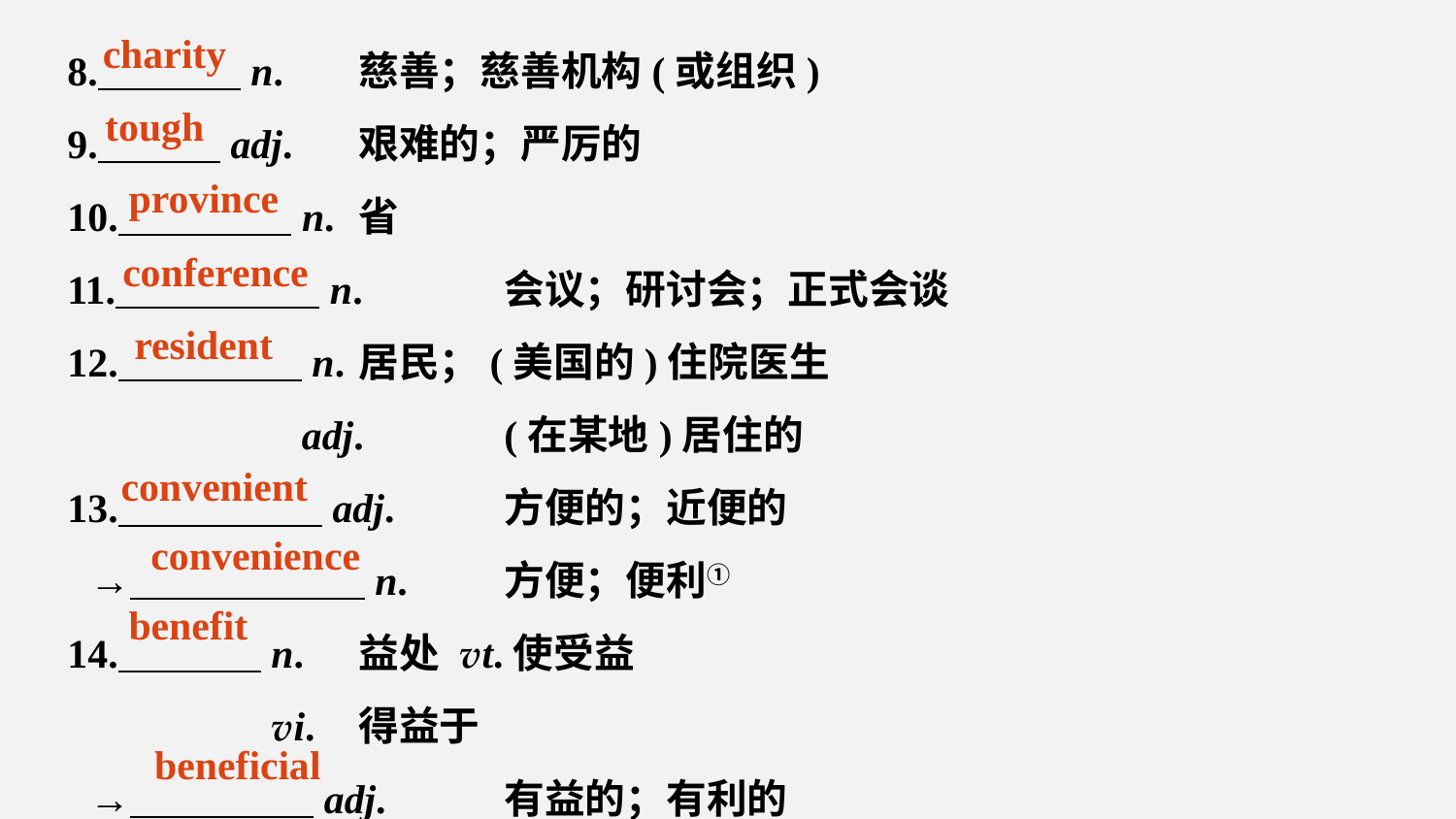

8.               n.	慈善；慈善机构(或组织)
9.             adj.	艰难的；严厉的
10.                  n.	省
11.                     n.	会议；研讨会；正式会谈
12.                   n.	居民；(美国的)住院医生
                       adj.	(在某地)居住的
13.                     adj.	方便的；近便的
  →                        n.	方便；便利①
14.               n.	益处 vt.使受益
                    vi.	得益于
  →                   adj.	有益的；有利的
charity
tough
province
conference
resident
convenient
convenience
benefit
beneficial